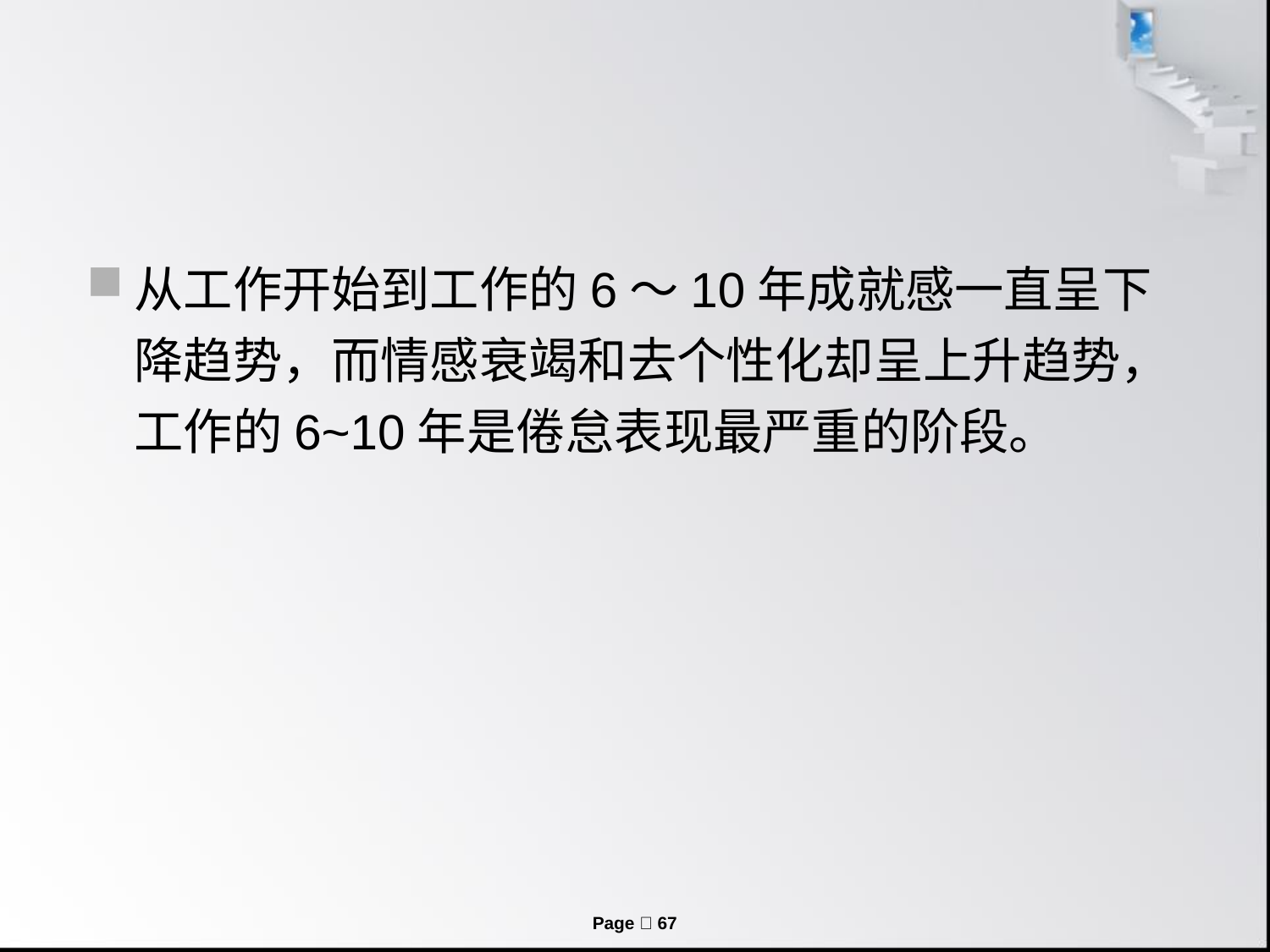

从工作开始到工作的6～10年成就感一直呈下降趋势，而情感衰竭和去个性化却呈上升趋势，工作的6~10年是倦怠表现最严重的阶段。